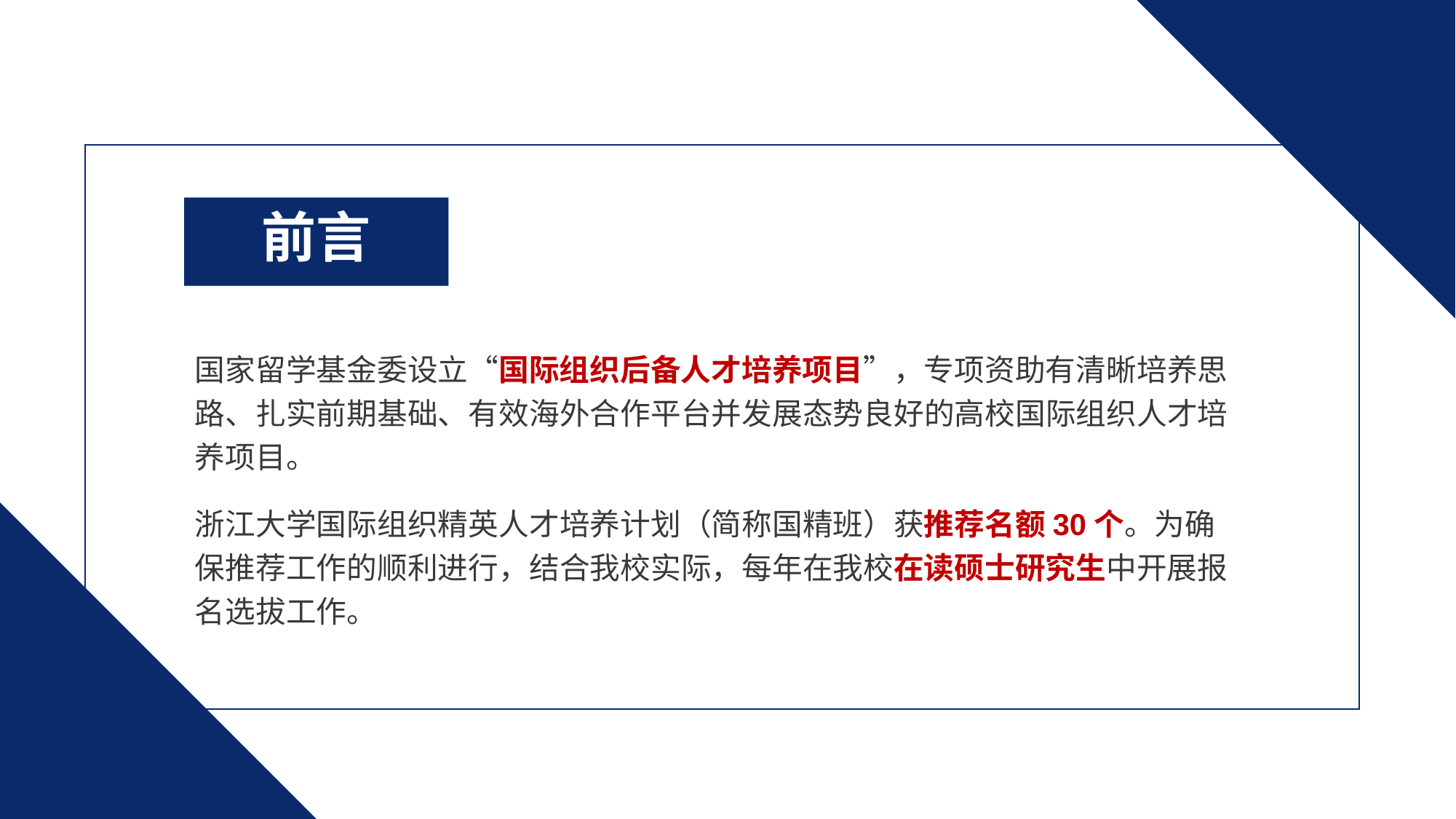

前言

国家留学基金委设立“国际组织后备人才培养项目”，专项资助有清晰培养思路、扎实前期基础、有效海外合作平台并发展态势良好的高校国际组织人才培养项目。
浙江大学国际组织精英人才培养计划（简称国精班）获推荐名额30个。为确保推荐工作的顺利进行，结合我校实际，每年在我校在读硕士研究生中开展报名选拔工作。